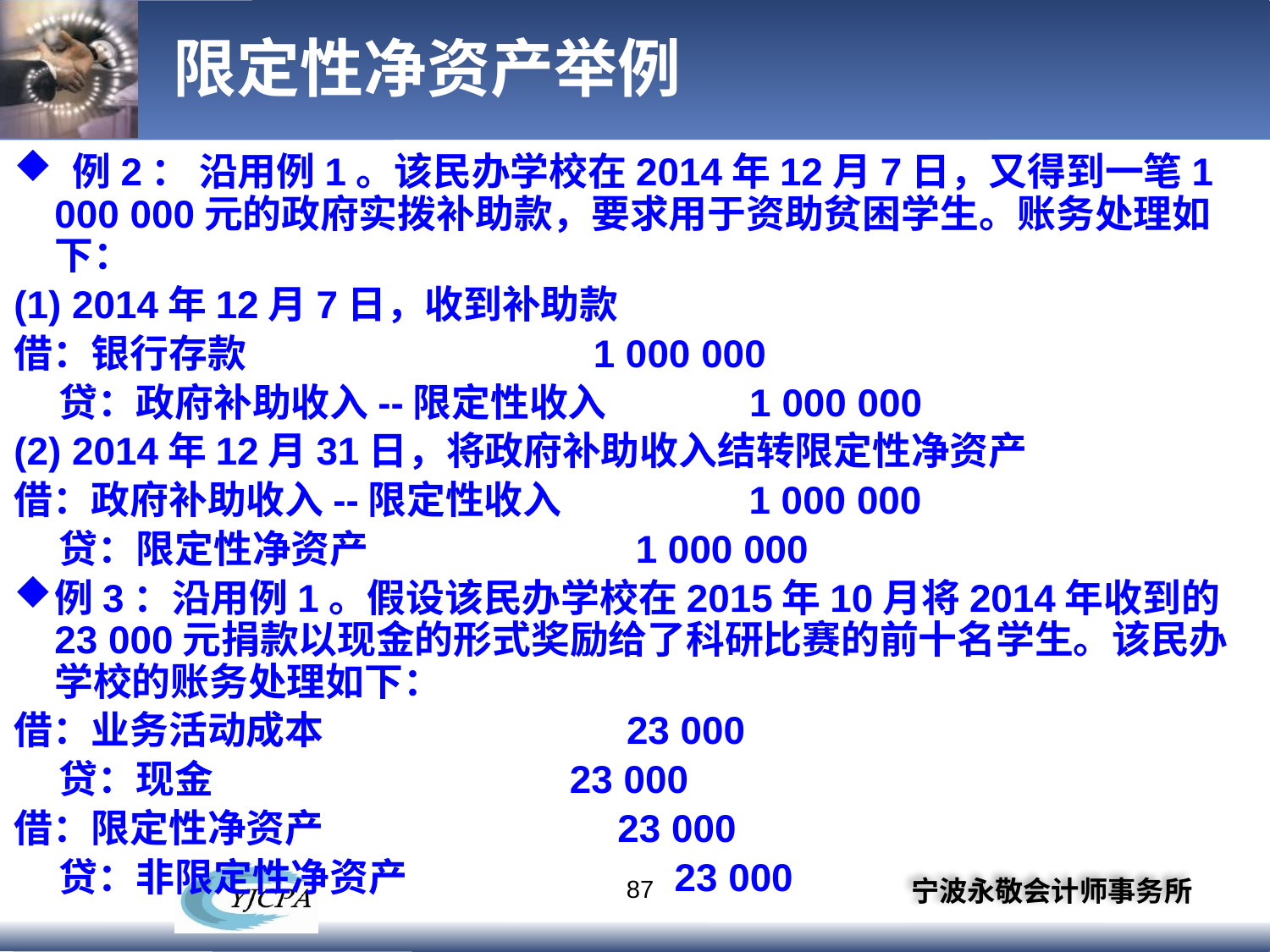

# 限定性净资产举例
 例2： 沿用例1。该民办学校在2014年12月7日，又得到一笔1 000 000元的政府实拨补助款，要求用于资助贫困学生。账务处理如下：
(1) 2014年12月7日，收到补助款
借：银行存款                                      1 000 000
    贷：政府补助收入--限定性收入               1 000 000
(2) 2014年12月31日，将政府补助收入结转限定性净资产
借：政府补助收入--限定性收入                    1 000 000
    贷：限定性净资产                             1 000 000
例3：沿用例1。假设该民办学校在2015年10月将2014年收到的23 000元捐款以现金的形式奖励给了科研比赛的前十名学生。该民办学校的账务处理如下：
借：业务活动成本                                 23 000
    贷：现金                                       23 000
借：限定性净资产                                23 000
    贷：非限定性净资产                             23 000